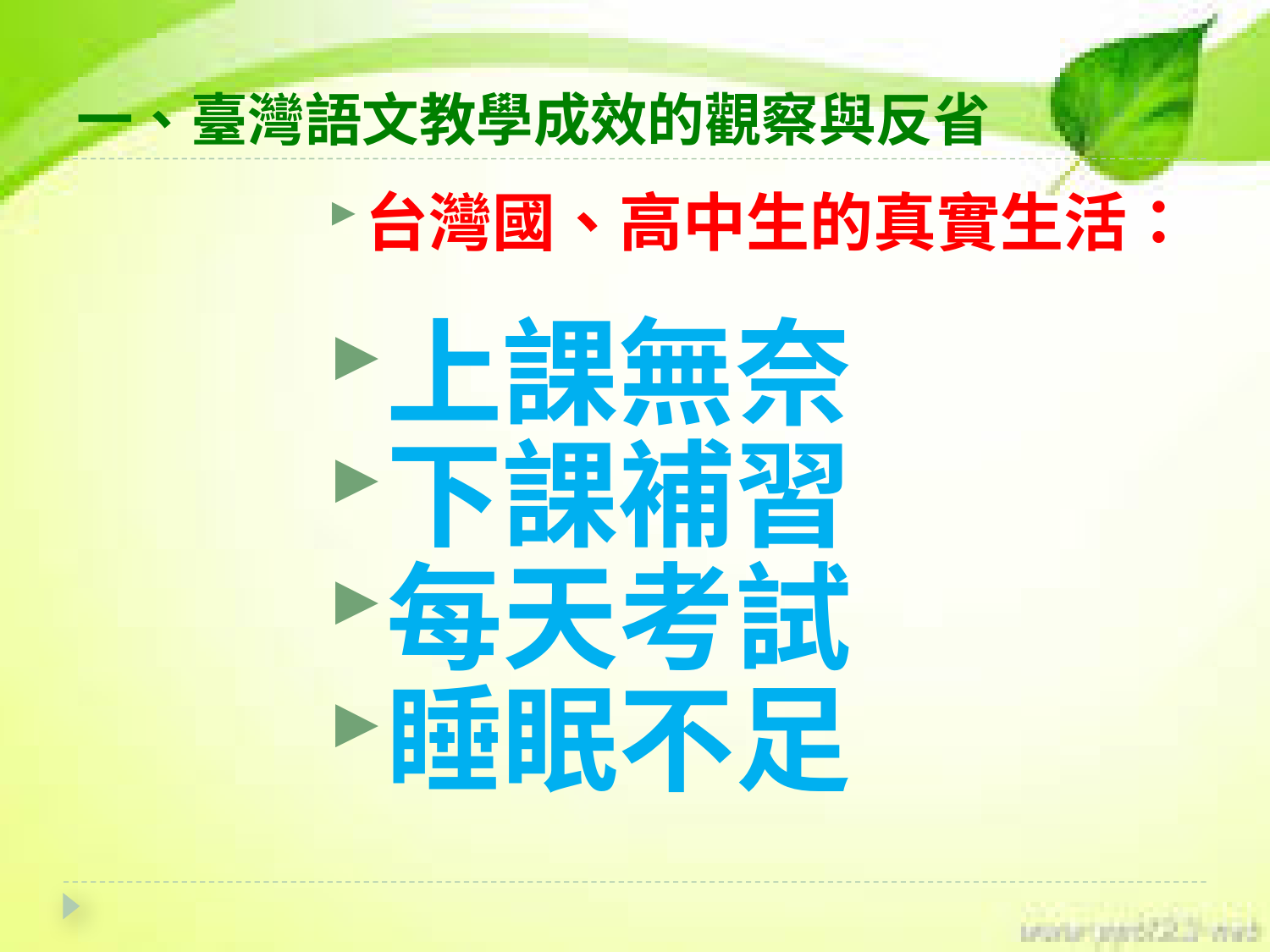

一、臺灣語文教學成效的觀察與反省
台灣國、高中生的真實生活：

上課無奈
下課補習
每天考試
睡眠不足